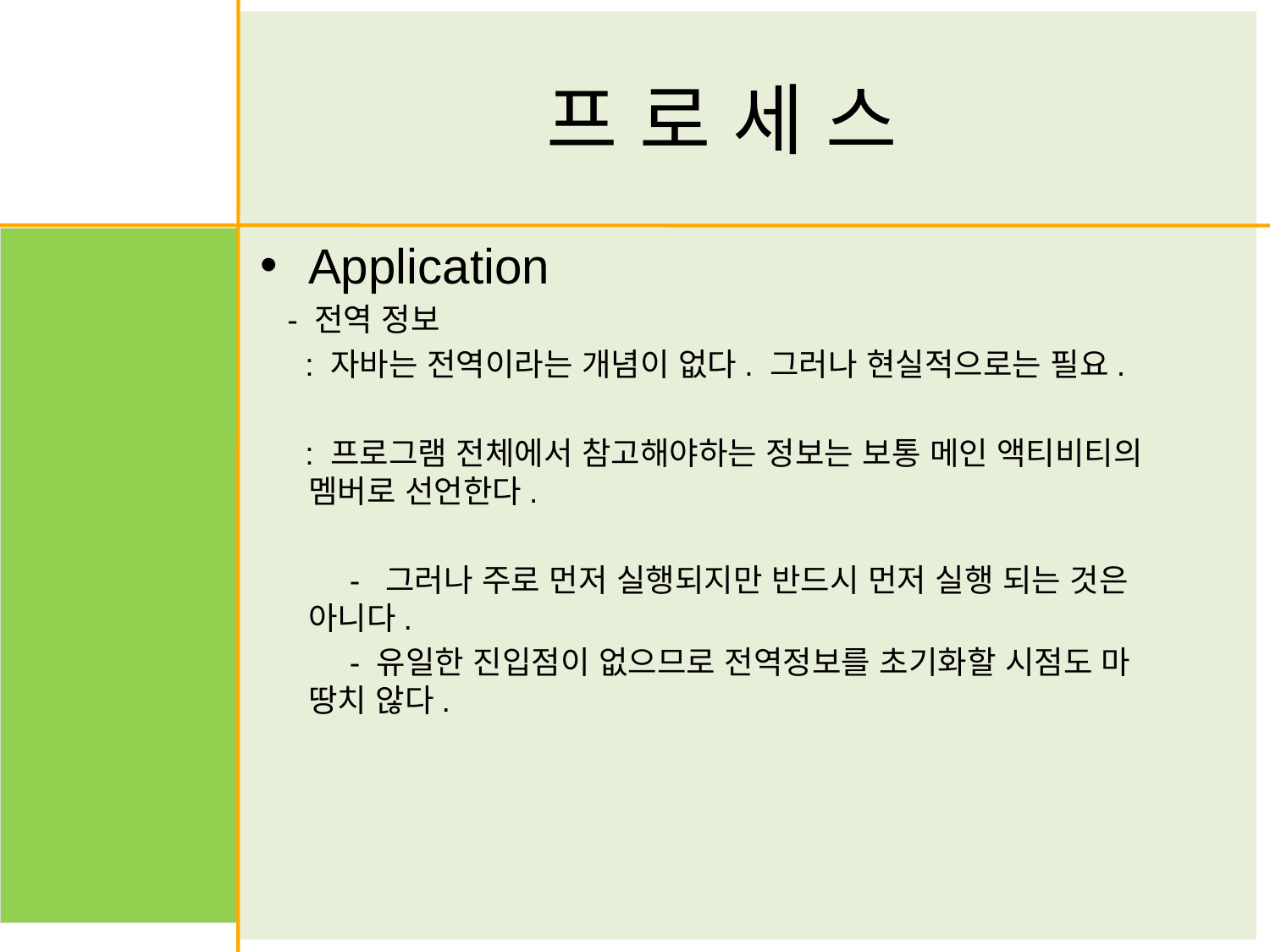

# 프 로 세 스
Application
   - 전역 정보
     : 자바는 전역이라는 개념이 없다. 그러나 현실적으로는 필요.

     : 프로그램 전체에서 참고해야하는 정보는 보통 메인 액티비티의 멤버로 선언한다.

          -  그러나 주로 먼저 실행되지만 반드시 먼저 실행 되는 것은 	아니다.
          - 유일한 진입점이 없으므로 전역정보를 초기화할 시점도 마      	땅치 않다.